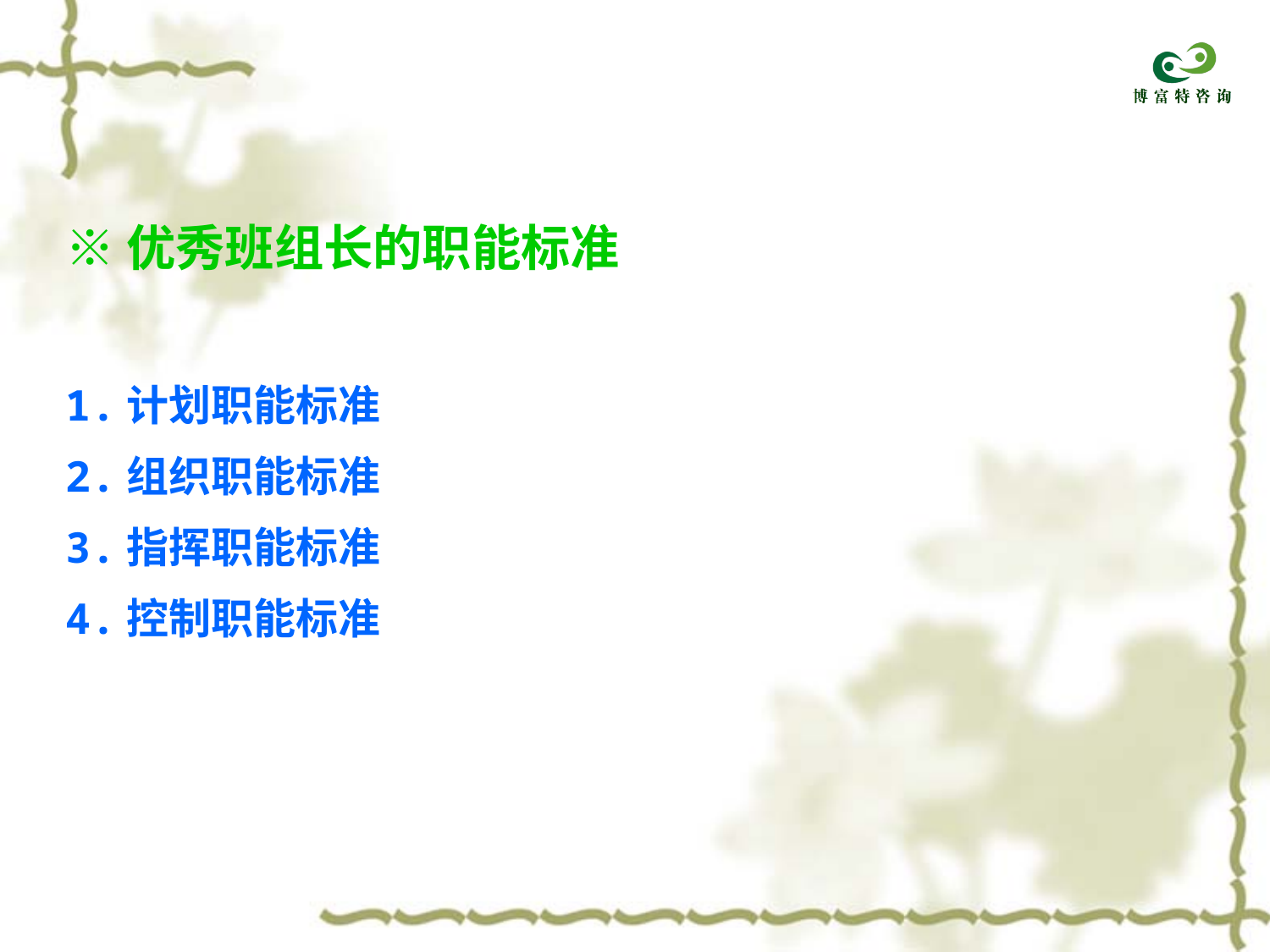

※优秀班组长的职能标准

1.计划职能标准
2.组织职能标准
3.指挥职能标准
4.控制职能标准